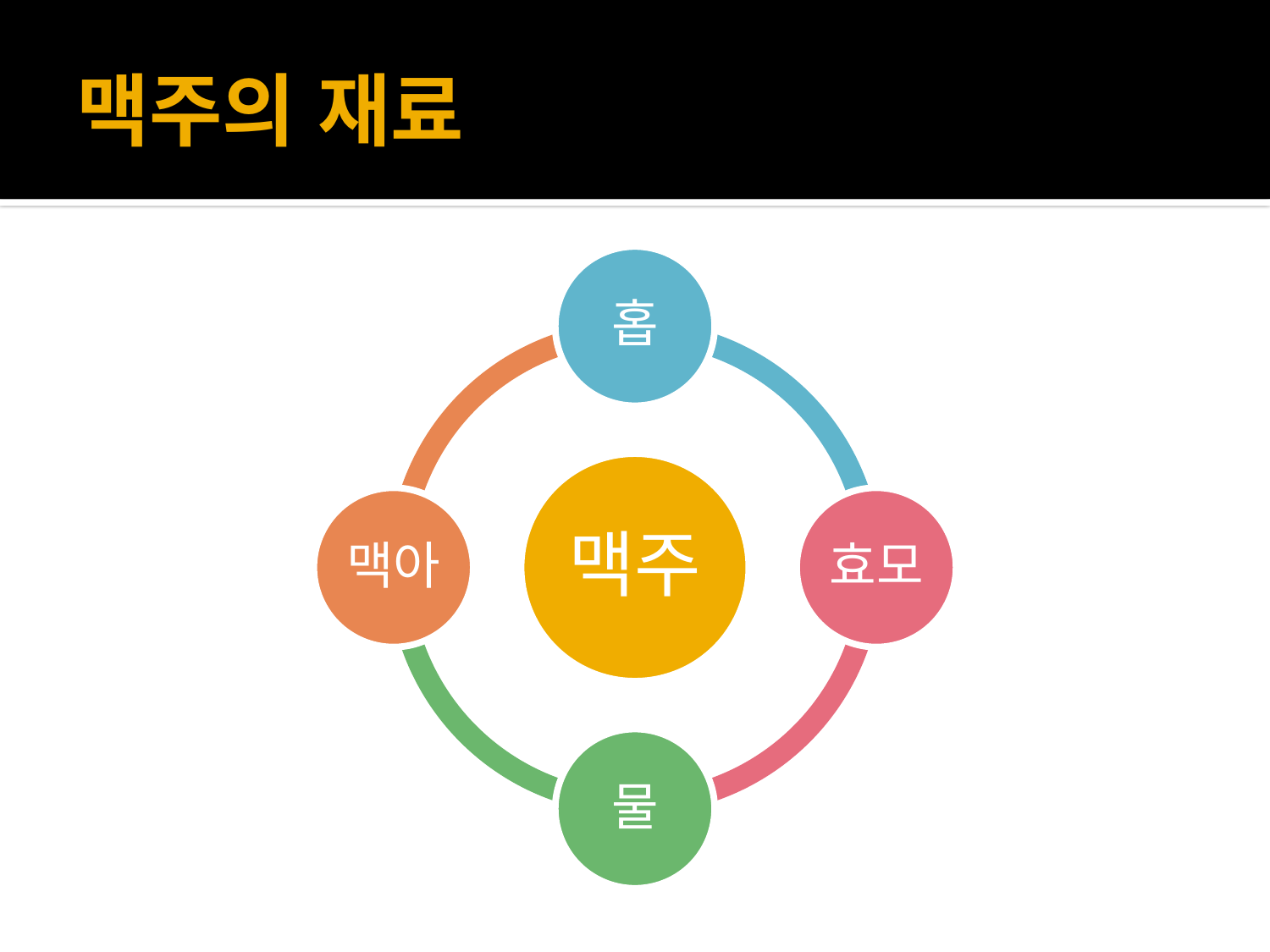

# 맥주의 재료
맥주
홉
효모
물
맥아